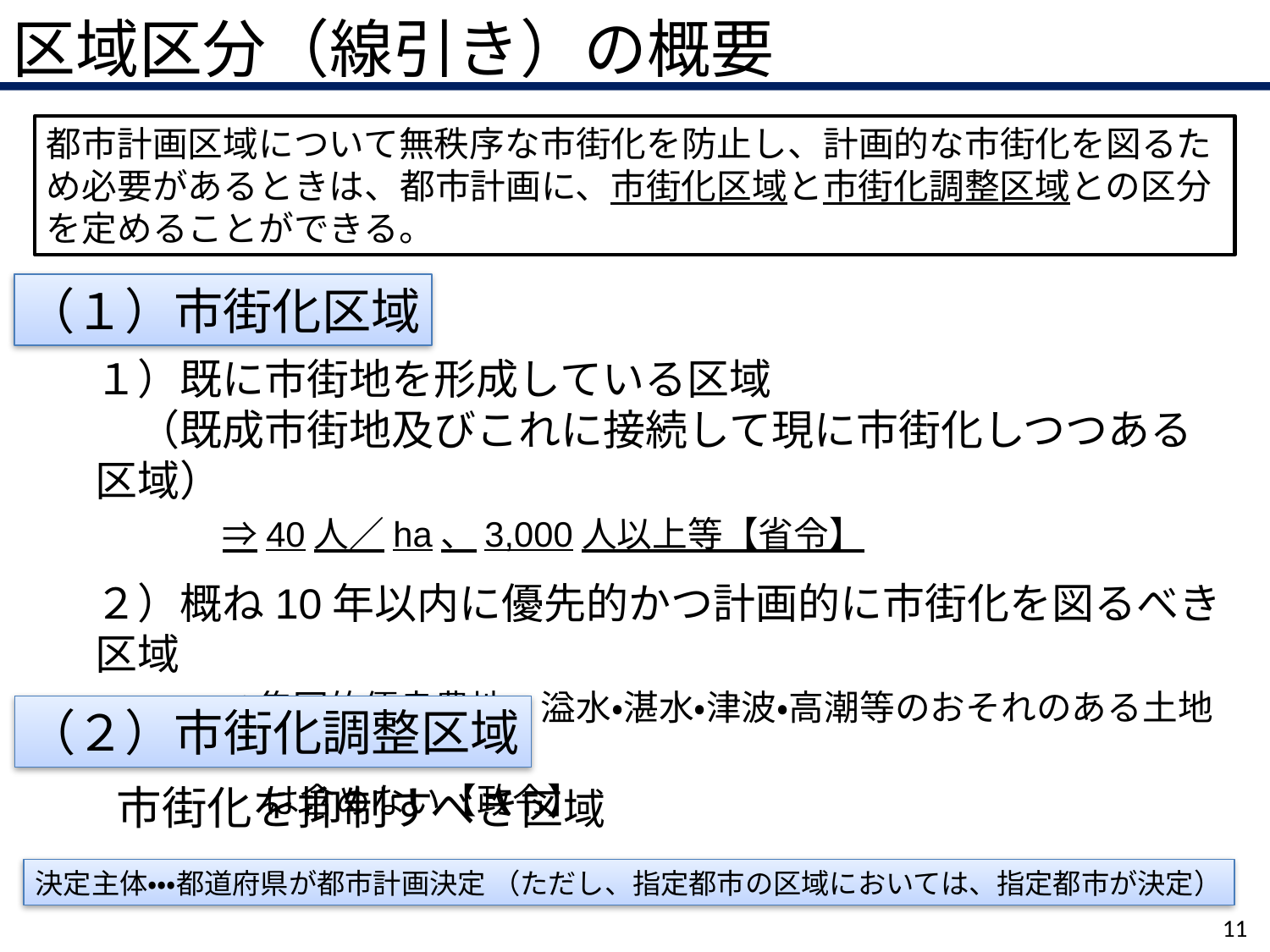

区域区分（線引き）の概要

都市計画区域について無秩序な市街化を防止し、計画的な市街化を図るため必要があるときは、都市計画に、市街化区域と市街化調整区域との区分を定めることができる。
（１）市街化区域
１）既に市街地を形成している区域
　（既成市街地及びこれに接続して現に市街化しつつある区域）
　　　⇒40人／ha、3,000人以上等【省令】

２）概ね10年以内に優先的かつ計画的に市街化を図るべき区域
　　　⇒集団的優良農地、溢水・湛水・津波・高潮等のおそれのある土地　等
　　　　は含めない【政令】
（２）市街化調整区域
市街化を抑制すべき区域
決定主体・・・都道府県が都市計画決定 （ただし、指定都市の区域においては、指定都市が決定）
11